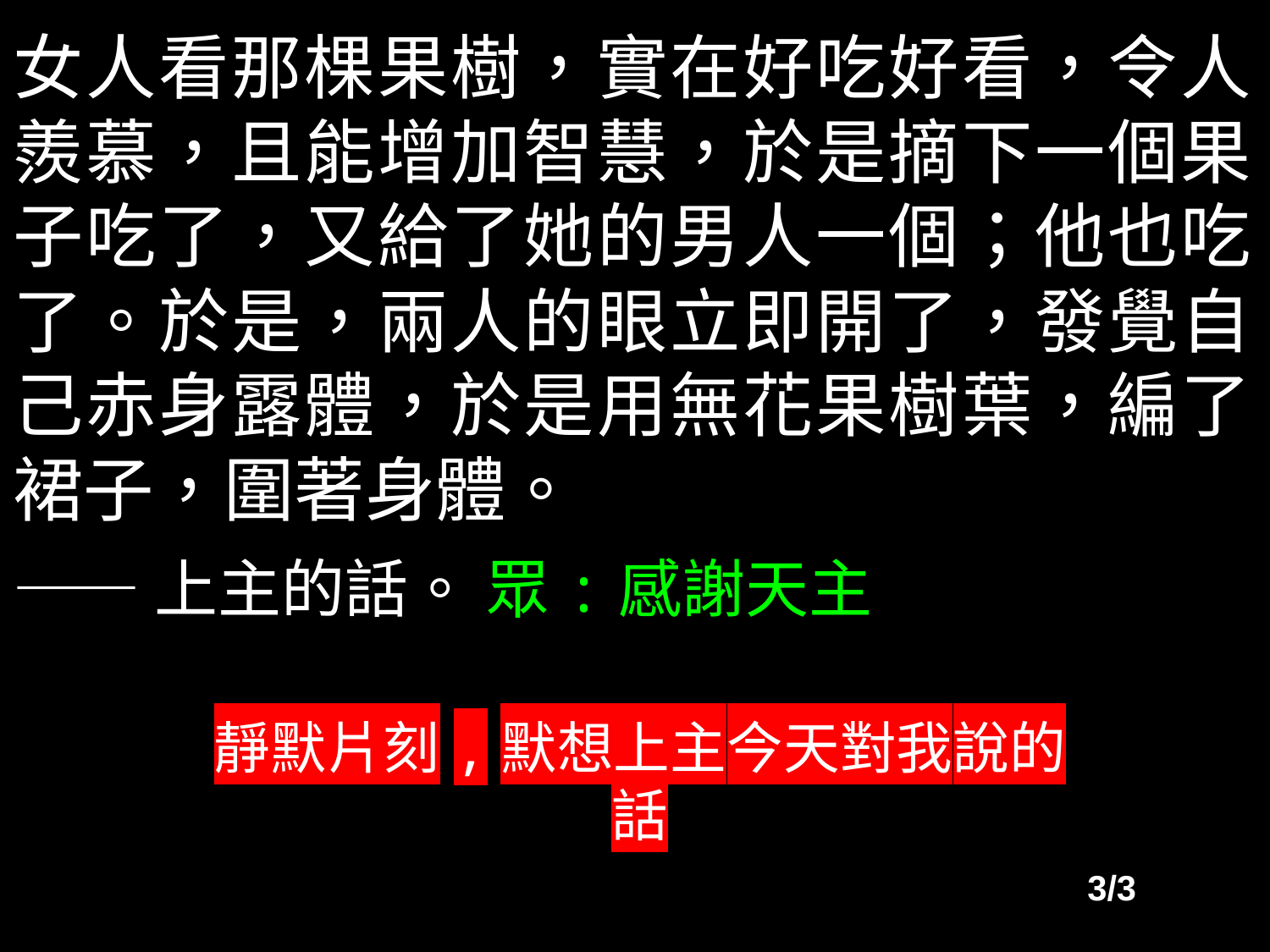

女人看那棵果樹，實在好吃好看，令人羨慕，且能增加智慧，於是摘下一個果子吃了，又給了她的男人一個；他也吃了。於是，兩人的眼立即開了，發覺自己赤身露體，於是用無花果樹葉，編了裙子，圍著身體。
——上主的話。 眾:感謝天主

靜默片刻,默想上主今天對我說的話
3/3